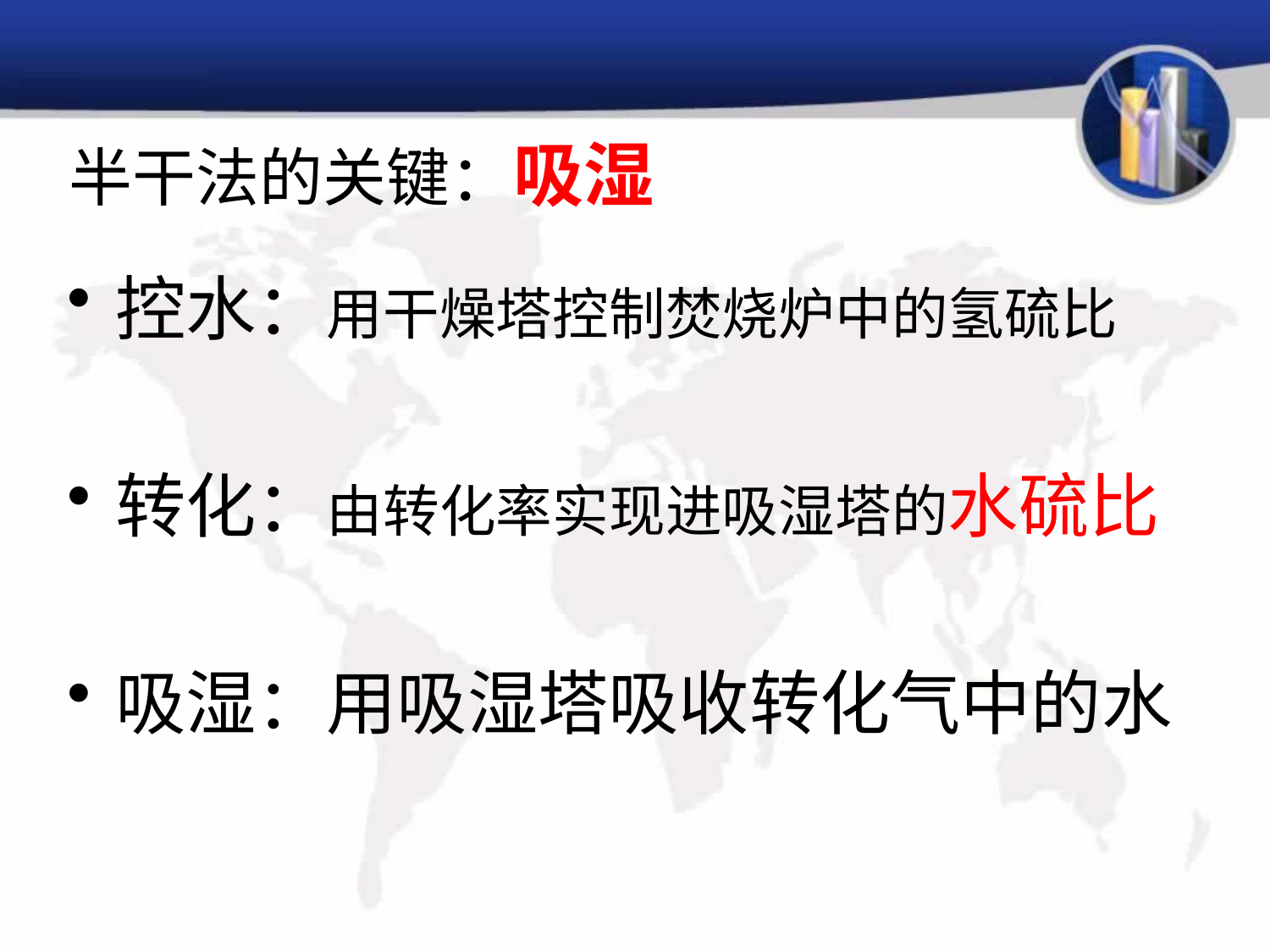

# 半干法的关键：吸湿
控水：用干燥塔控制焚烧炉中的氢硫比

转化：由转化率实现进吸湿塔的水硫比

吸湿：用吸湿塔吸收转化气中的水